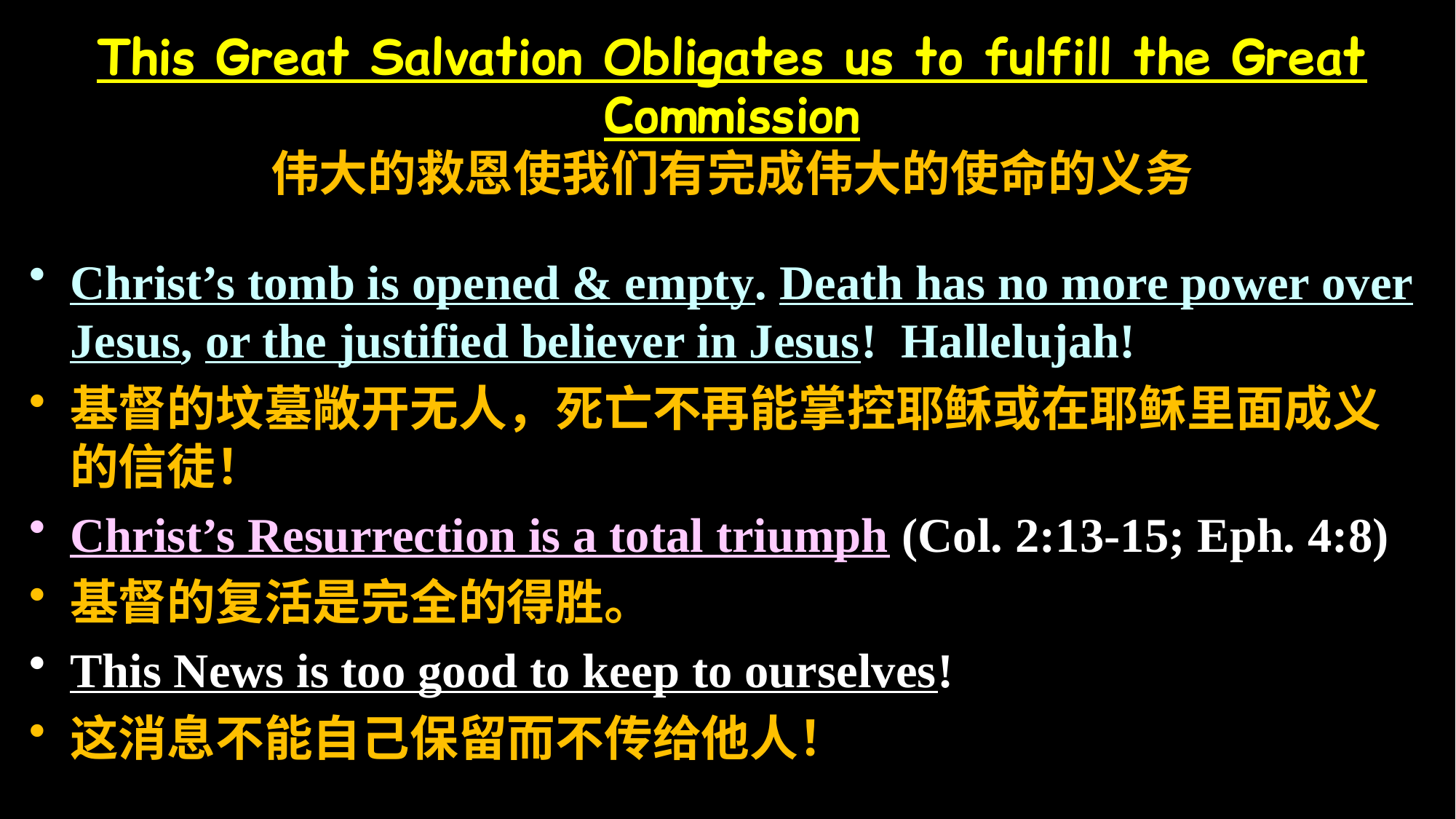

# This Great Salvation Obligates us to fulfill the Great Commission 伟大的救恩使我们有完成伟大的使命的义务
Christ’s tomb is opened & empty. Death has no more power over Jesus, or the justified believer in Jesus!  Hallelujah!
基督的坟墓敞开无人，死亡不再能掌控耶稣或在耶稣里面成义的信徒！
Christ’s Resurrection is a total triumph (Col. 2:13-15; Eph. 4:8)
基督的复活是完全的得胜。
This News is too good to keep to ourselves!
这消息不能自己保留而不传给他人！